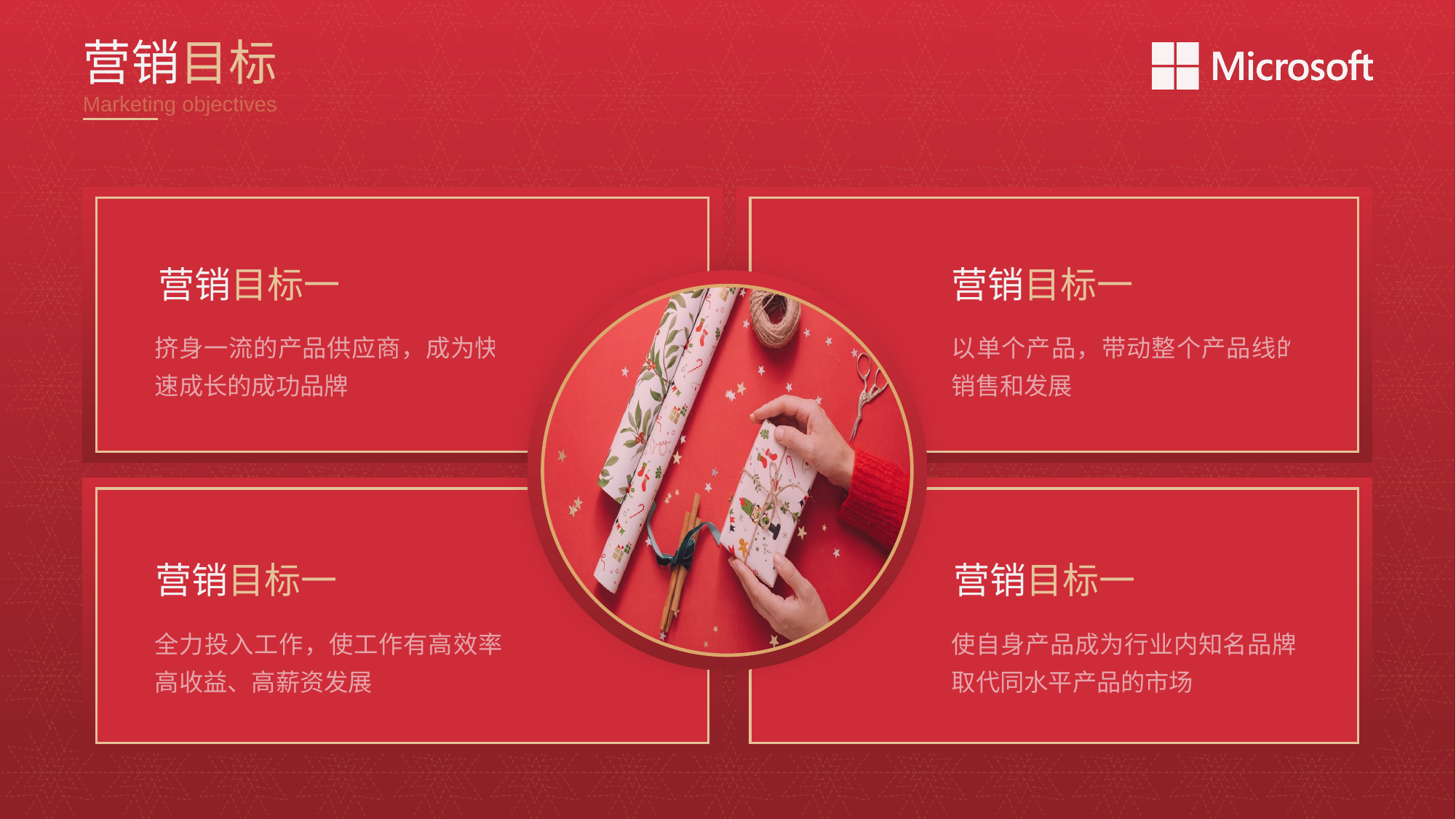

营销目标
Marketing objectives

营销目标一
营销目标一

挤身一流的产品供应商，成为快速成长的成功品牌
以单个产品，带动整个产品线的销售和发展
营销目标一
营销目标一
全力投入工作，使工作有高效率、高收益、高薪资发展
使自身产品成为行业内知名品牌，取代同水平产品的市场